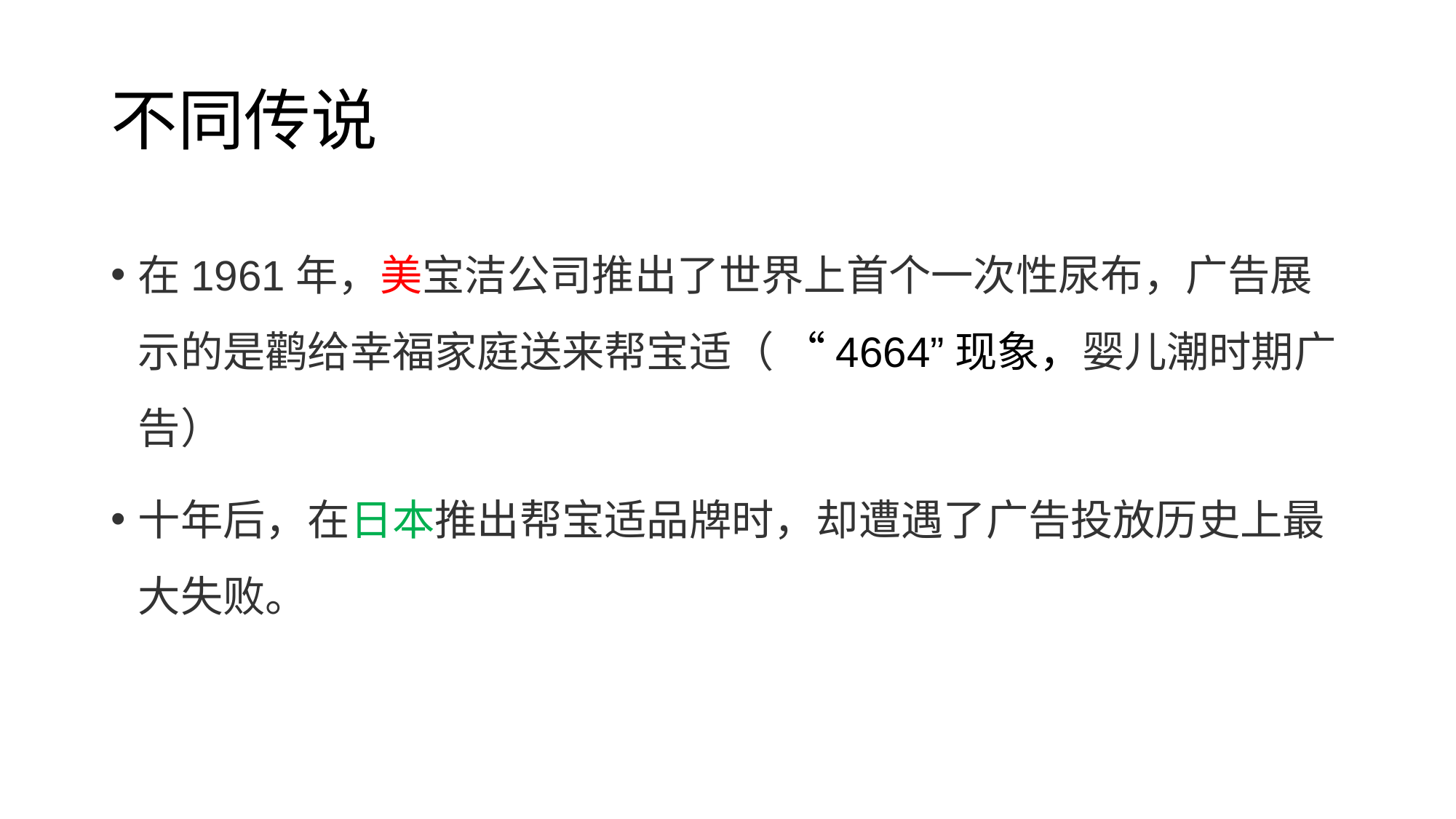

# 不同传说
在1961年，美宝洁公司推出了世界上首个一次性尿布，广告展示的是鹳给幸福家庭送来帮宝适（ “4664”现象，婴儿潮时期广告）
十年后，在日本推出帮宝适品牌时，却遭遇了广告投放历史上最大失败。